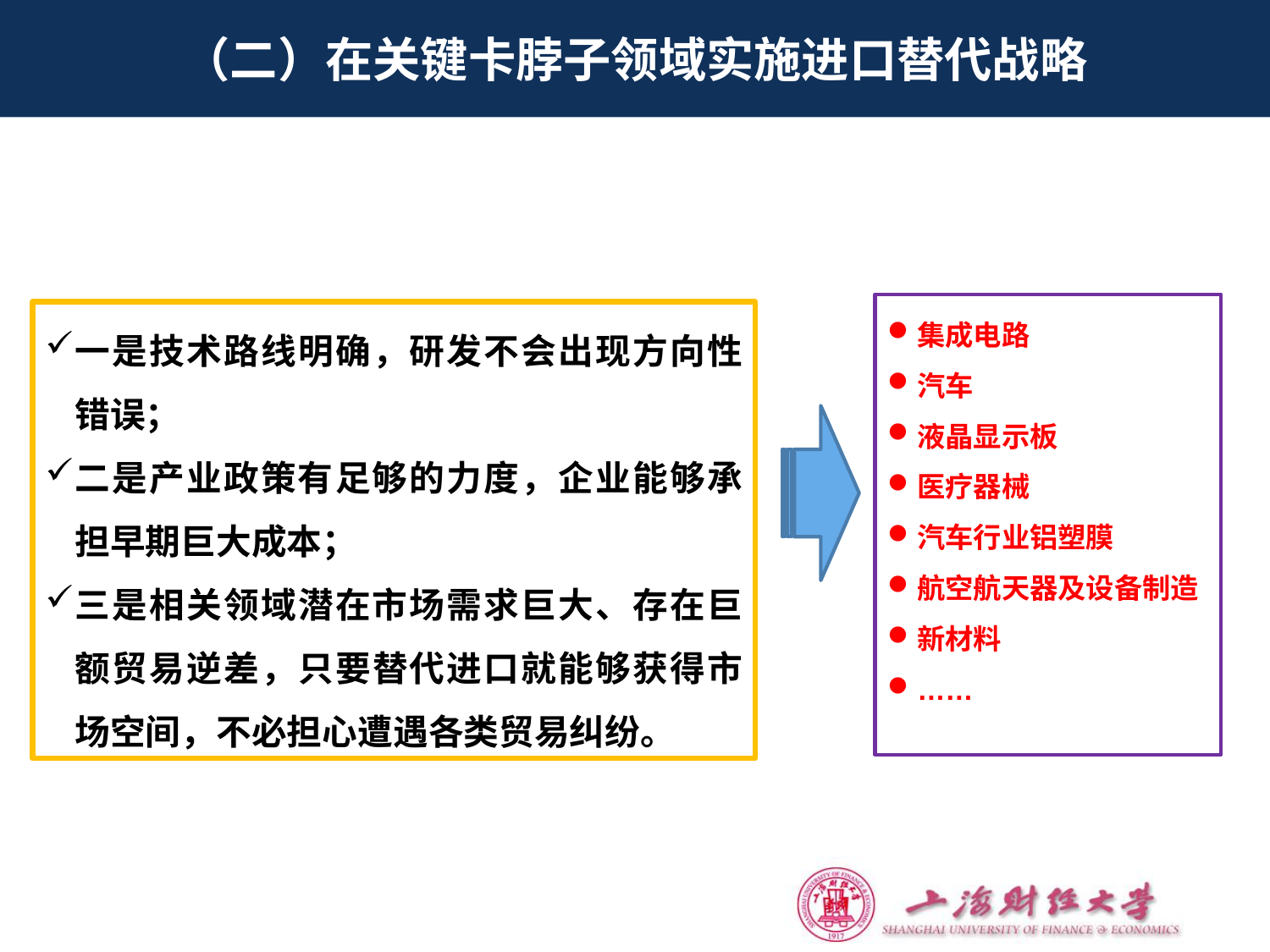

# （二）在关键卡脖子领域实施进口替代战略
集成电路
汽车
液晶显示板
医疗器械
汽车行业铝塑膜
航空航天器及设备制造
新材料
……

一是技术路线明确，研发不会出现方向性错误；
二是产业政策有足够的力度，企业能够承担早期巨大成本；
三是相关领域潜在市场需求巨大、存在巨额贸易逆差，只要替代进口就能够获得市场空间，不必担心遭遇各类贸易纠纷。